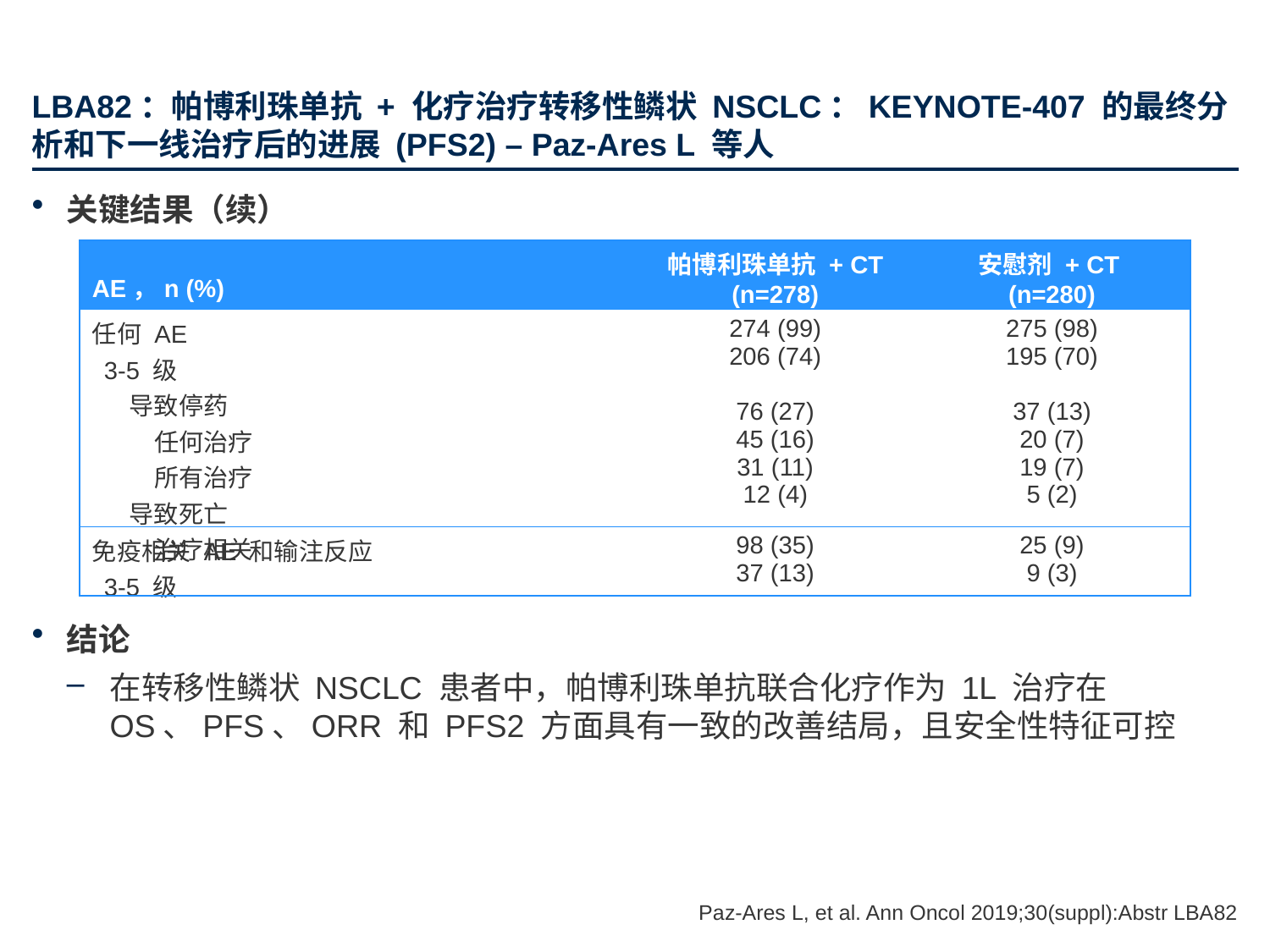

# LBA82：帕博利珠单抗 + 化疗治疗转移性鳞状 NSCLC：KEYNOTE-407 的最终分析和下一线治疗后的进展 (PFS2) – Paz-Ares L 等人
关键结果（续）
结论
在转移性鳞状 NSCLC 患者中，帕博利珠单抗联合化疗作为 1L 治疗在 OS、PFS、ORR 和 PFS2 方面具有一致的改善结局，且安全性特征可控
| AE，n (%) | 帕博利珠单抗 + CT (n=278) | 安慰剂 + CT (n=280) |
| --- | --- | --- |
| 任何 AE 3-5 级 导致停药 任何治疗 所有治疗 导致死亡 治疗相关 | 274 (99) 206 (74) 76 (27) 45 (16) 31 (11) 12 (4) | 275 (98) 195 (70) 37 (13) 20 (7) 19 (7) 5 (2) |
| 免疫相关 AE 和输注反应 3-5 级 | 98 (35) 37 (13) | 25 (9) 9 (3) |
Paz-Ares L, et al. Ann Oncol 2019;30(suppl):Abstr LBA82